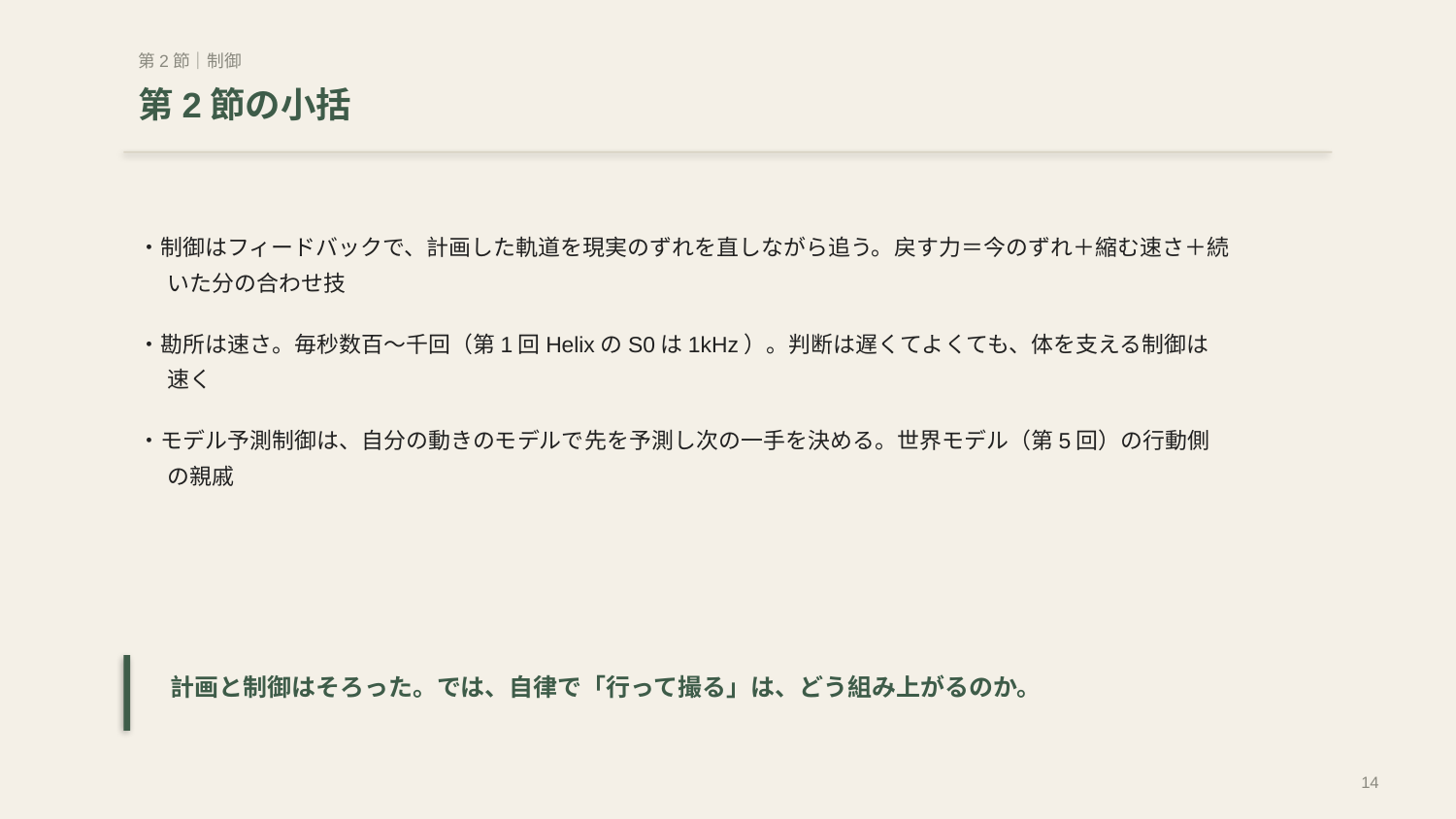

第2節｜制御
第2節の小括

・制御はフィードバックで、計画した軌道を現実のずれを直しながら追う。戻す力＝今のずれ＋縮む速さ＋続いた分の合わせ技
・勘所は速さ。毎秒数百〜千回（第1回HelixのS0は1kHz）。判断は遅くてよくても、体を支える制御は速く
・モデル予測制御は、自分の動きのモデルで先を予測し次の一手を決める。世界モデル（第5回）の行動側の親戚

計画と制御はそろった。では、自律で「行って撮る」は、どう組み上がるのか。
14